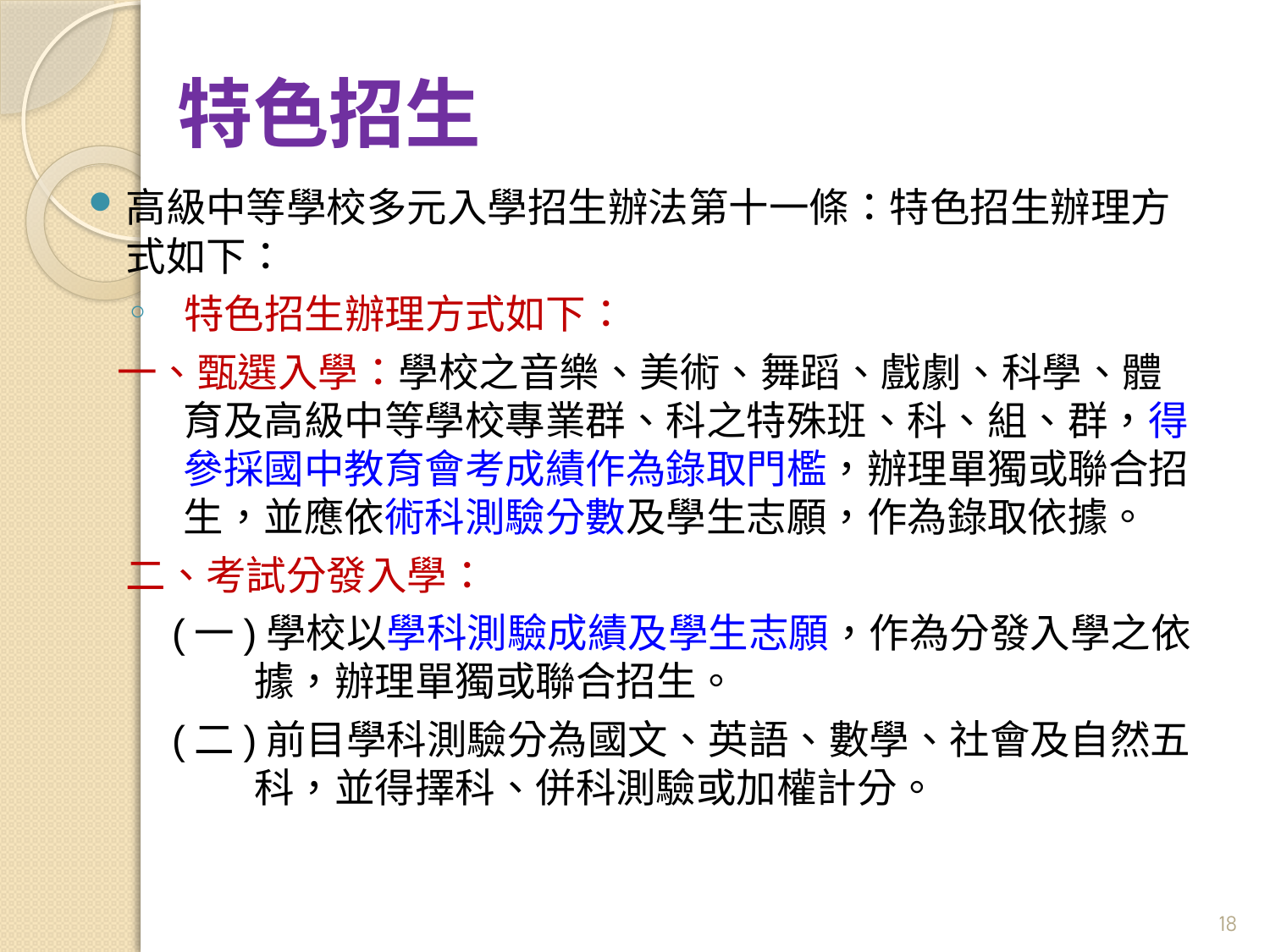

特色招生
高級中等學校多元入學招生辦法第十一條：特色招生辦理方式如下：
特色招生辦理方式如下：
一、甄選入學：學校之音樂、美術、舞蹈、戲劇、科學、體育及高級中等學校專業群、科之特殊班、科、組、群，得參採國中教育會考成績作為錄取門檻，辦理單獨或聯合招生，並應依術科測驗分數及學生志願，作為錄取依據。
二、考試分發入學：
(一)學校以學科測驗成績及學生志願，作為分發入學之依據，辦理單獨或聯合招生。
(二)前目學科測驗分為國文、英語、數學、社會及自然五科，並得擇科、併科測驗或加權計分。
18